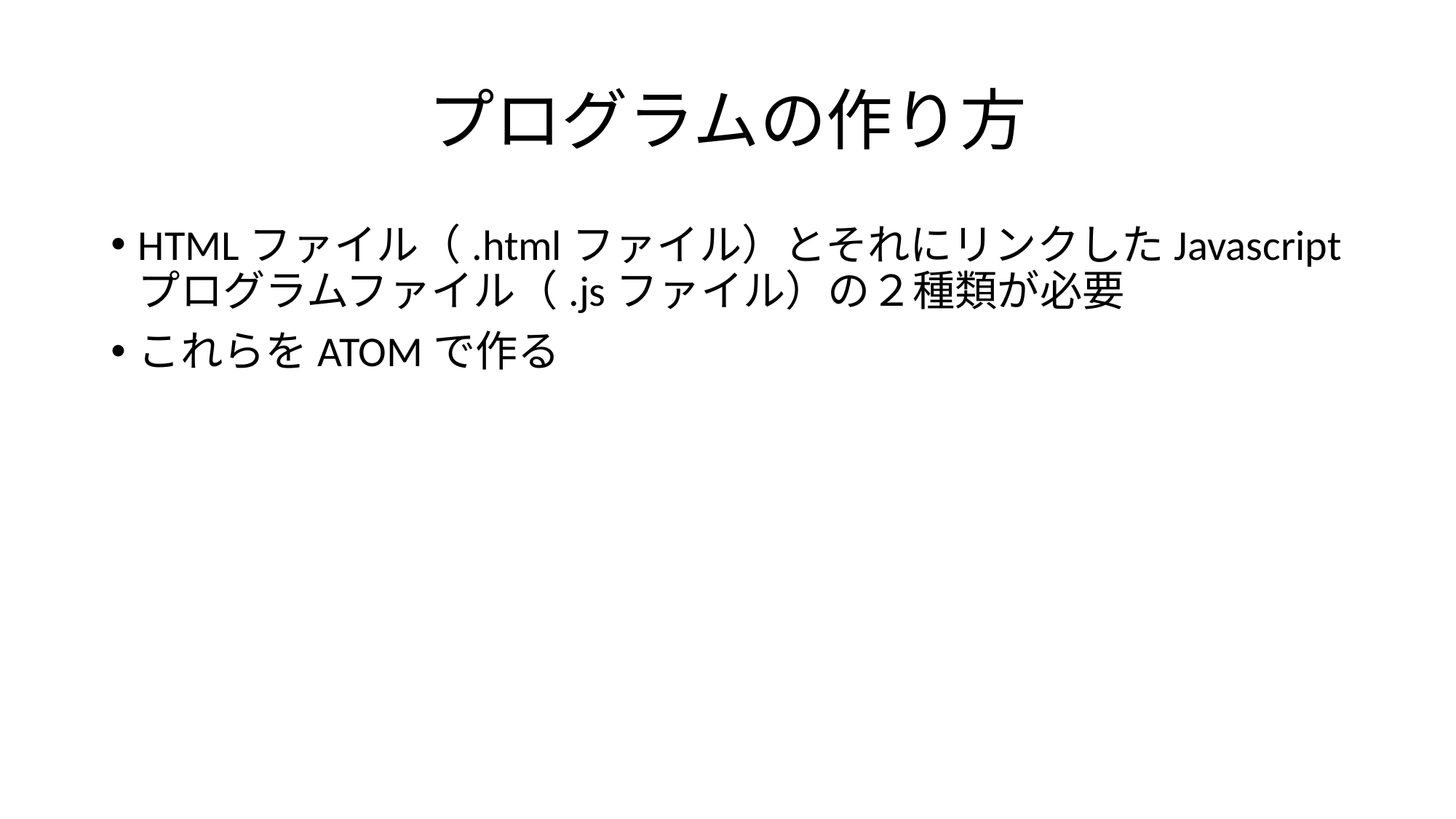

# プログラムの作り方
HTMLファイル（.htmlファイル）とそれにリンクしたJavascriptプログラムファイル（.jsファイル）の２種類が必要
これらをATOMで作る